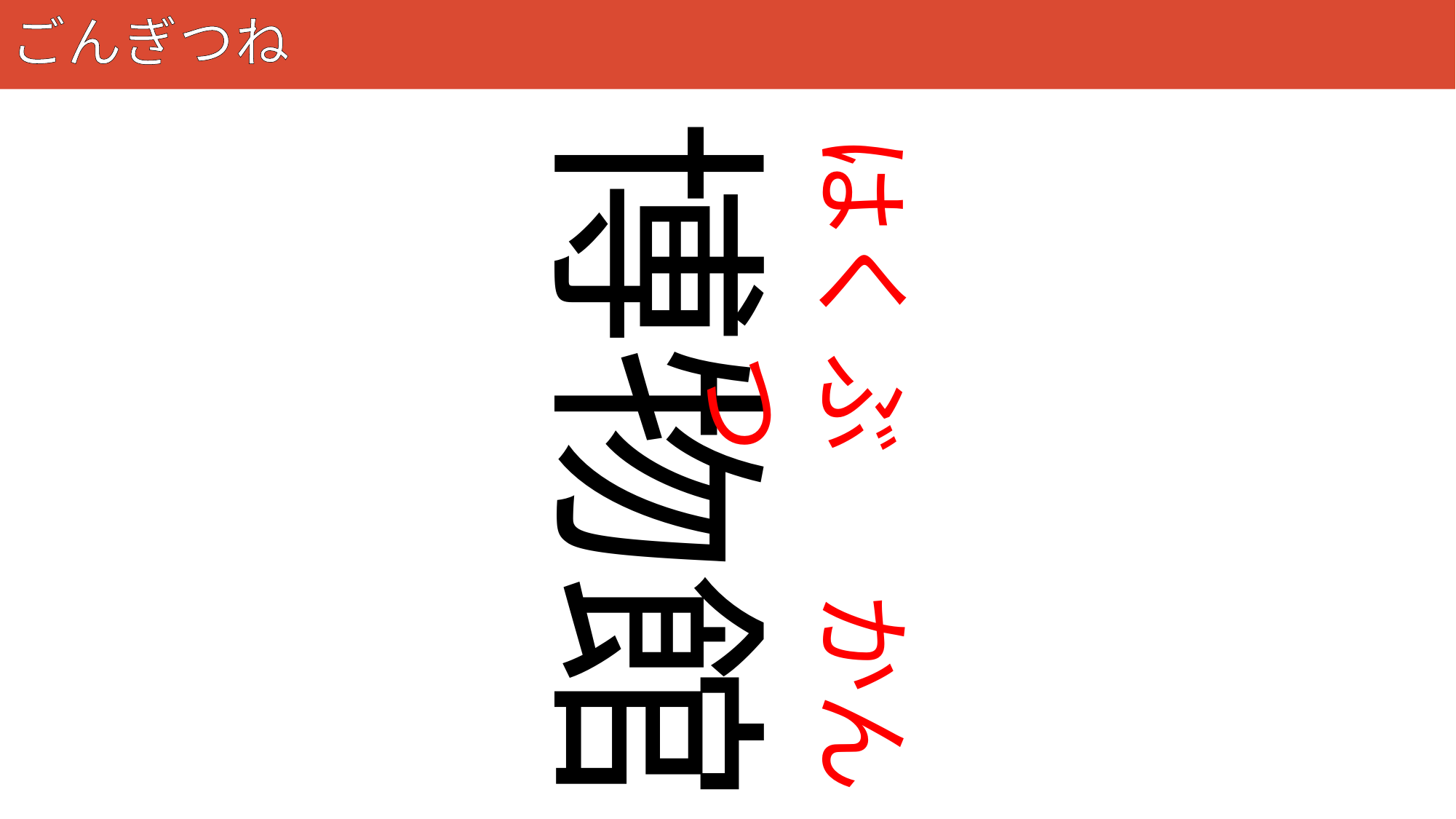

# ごんぎつね
16
博物館
はく
ぶつ
かん